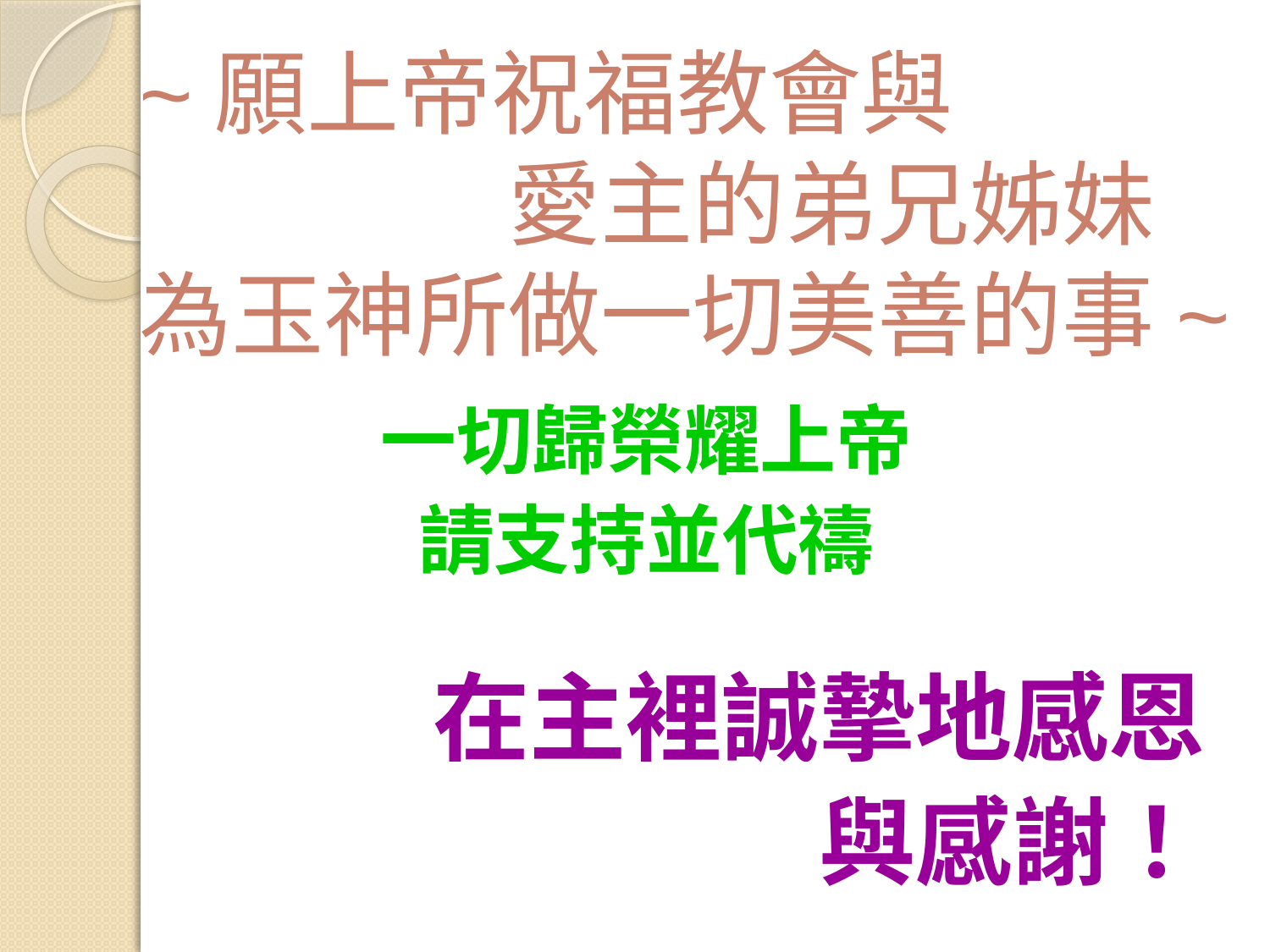

# ~願上帝祝福教會與 愛主的弟兄姊妹 為玉神所做一切美善的事~
一切歸榮耀上帝
請支持並代禱

在主裡誠摯地感恩
與感謝！